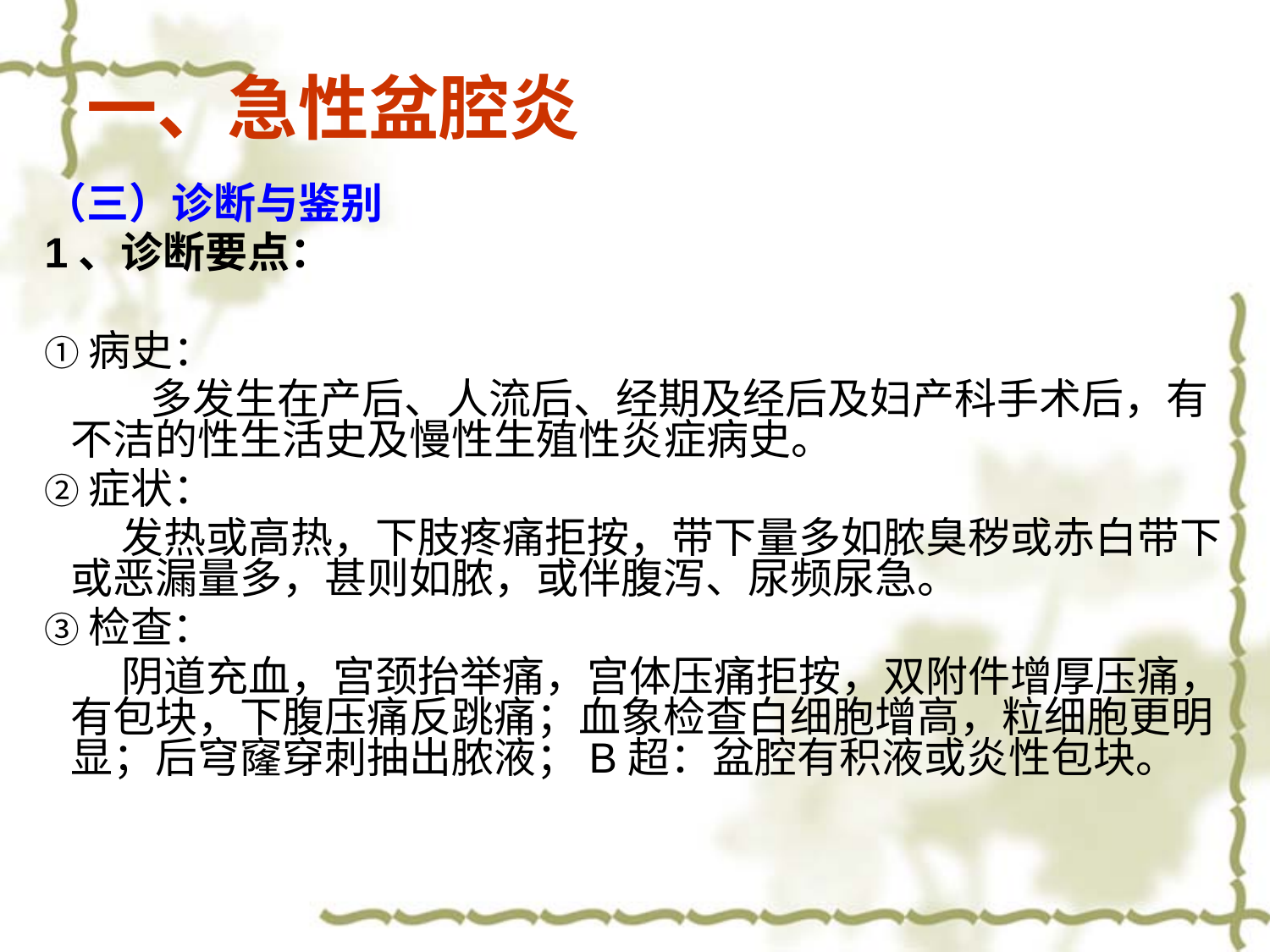

# 一、急性盆腔炎
（三）诊断与鉴别
1、诊断要点：

①病史：
          多发生在产后、人流后、经期及经后及妇产科手术后，有不洁的性生活史及慢性生殖性炎症病史。
②症状：
       发热或高热，下肢疼痛拒按，带下量多如脓臭秽或赤白带下或恶漏量多，甚则如脓，或伴腹泻、尿频尿急。
③检查：
       阴道充血，宫颈抬举痛，宫体压痛拒按，双附件增厚压痛，有包块，下腹压痛反跳痛；血象检查白细胞增高，粒细胞更明显；后穹窿穿刺抽出脓液；B超：盆腔有积液或炎性包块。